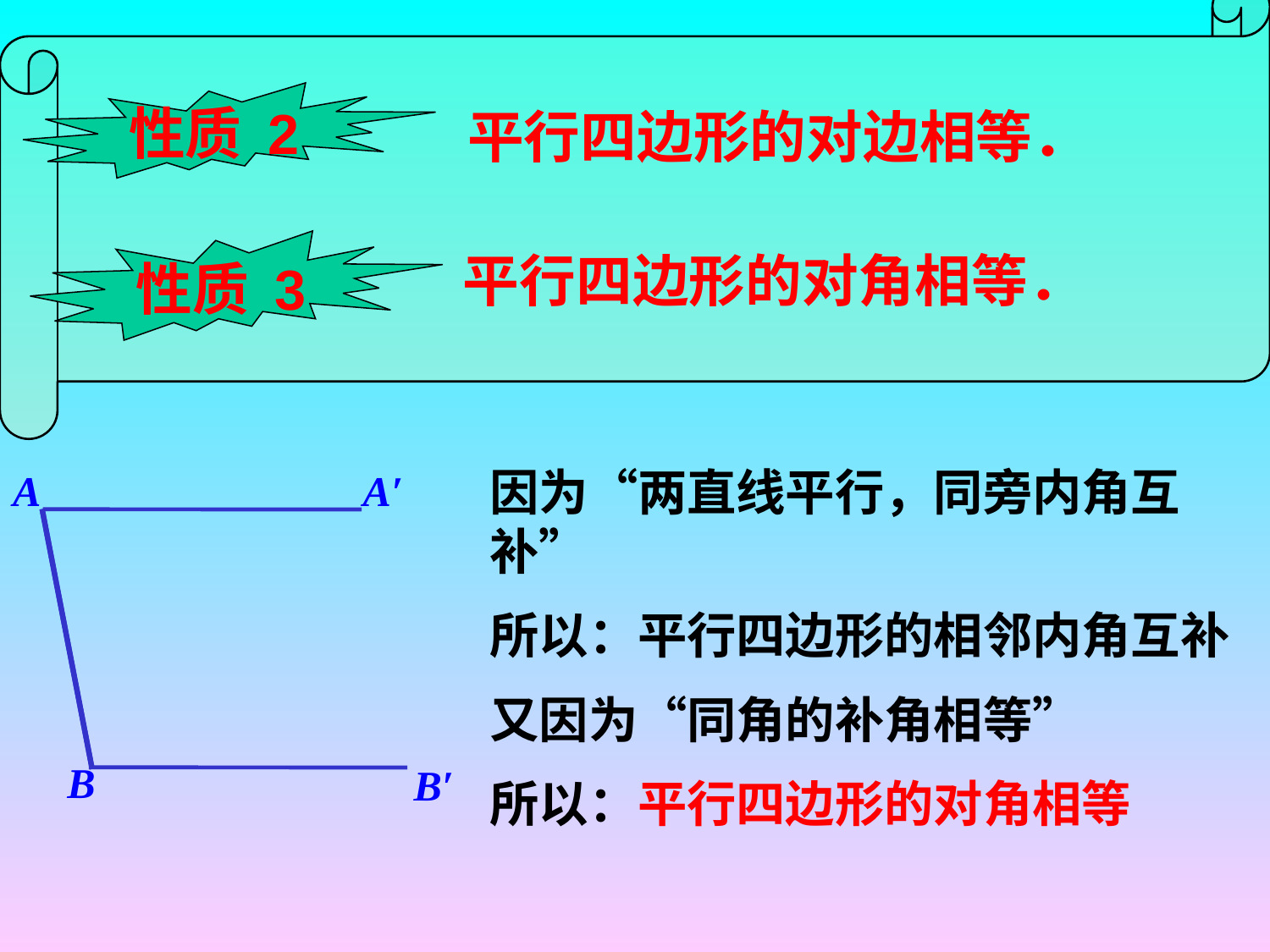

性质 2
平行四边形的对边相等．
性质 3
平行四边形的对角相等．
因为“两直线平行，同旁内角互补”
所以：平行四边形的相邻内角互补
又因为“同角的补角相等”
所以：平行四边形的对角相等
A
A′

B
B′